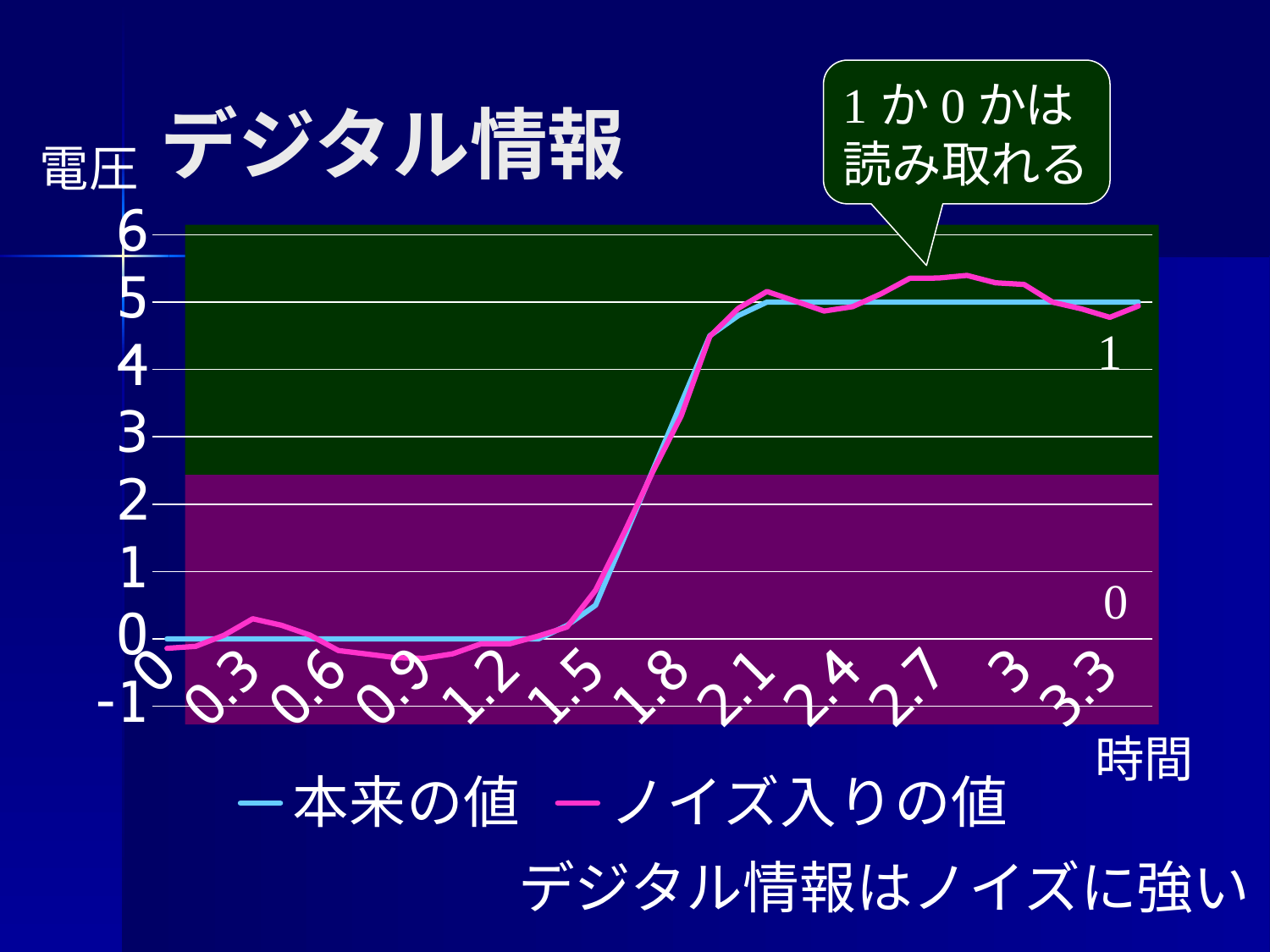

# デジタル情報
1か0かは
読み取れる
電圧

### Chart

| Category | 本来の値 | ノイズ入りの値 |
|---|---|---|
| 0 | 0.0 | -0.13905618200160275 |
| 0.1 | 0.0 | -0.11050662200659794 |
| 0.2 | 0.0 | 0.05541131157672241 |
| 0.30000000000000004 | 0.0 | 0.2991470557749817 |
| 0.4 | 0.0 | 0.20301637566122777 |
| 0.5 | 0.0 | 0.057474075031473504 |
| 0.6 | 0.0 | -0.17235275845721837 |
| 0.7 | 0.0 | -0.22478013687698173 |
| 0.79999999999999993 | 0.0 | -0.27824999932252537 |
| 0.89999999999999991 | 0.0 | -0.28864365654178115 |
| 0.99999999999999989 | 0.0 | -0.22079844532625187 |
| 1.0999999999999999 | 0.0 | -0.07131870620808572 |
| 1.2 | 0.0 | -0.072827694019582 |
| 1.3 | 0.0 | 0.044010574549133374 |
| 1.4000000000000001 | 0.2 | 0.17639753566173355 |
| 1.5000000000000002 | 0.5 | 0.7231150312714107 |
| 1.6000000000000003 | 1.5 | 1.5754853881252724 |
| 1.7000000000000004 | 2.5 | 2.478075226285425 |
| 1.8000000000000005 | 3.5 | 3.31240259610119 |
| 1.9000000000000006 | 4.5 | 4.489727104533181 |
| 2.0000000000000004 | 4.8 | 4.907800003880999 |
| 2.1000000000000005 | 5.0 | 5.157353423653449 |
| 2.2000000000000006 | 5.0 | 5.013019370947956 |
| 2.3000000000000007 | 5.0 | 4.866899609551405 |
| 2.4000000000000008 | 5.0 | 4.932293720989456 |
| 2.5000000000000009 | 5.0 | 5.124271275805999 |
| 2.600000000000001 | 5.0 | 5.352813062402569 |
| 2.7000000000000011 | 5.0 | 5.356369739603096 |
| 2.8000000000000012 | 5.0 | 5.395754833707498 |
| 2.9000000000000012 | 5.0 | 5.286026949436224 |
| 3.0000000000000013 | 5.0 | 5.261923711802001 |
| 3.1000000000000014 | 5.0 | 4.998572523450833 |
| 3.2000000000000015 | 5.0 | 4.90008763636569 |
| 3.3000000000000016 | 5.0 | 4.773794624225142 |
| 3.4 | 5.0 | 4.942100050552286 |
1

0
時間
デジタル情報はノイズに強い